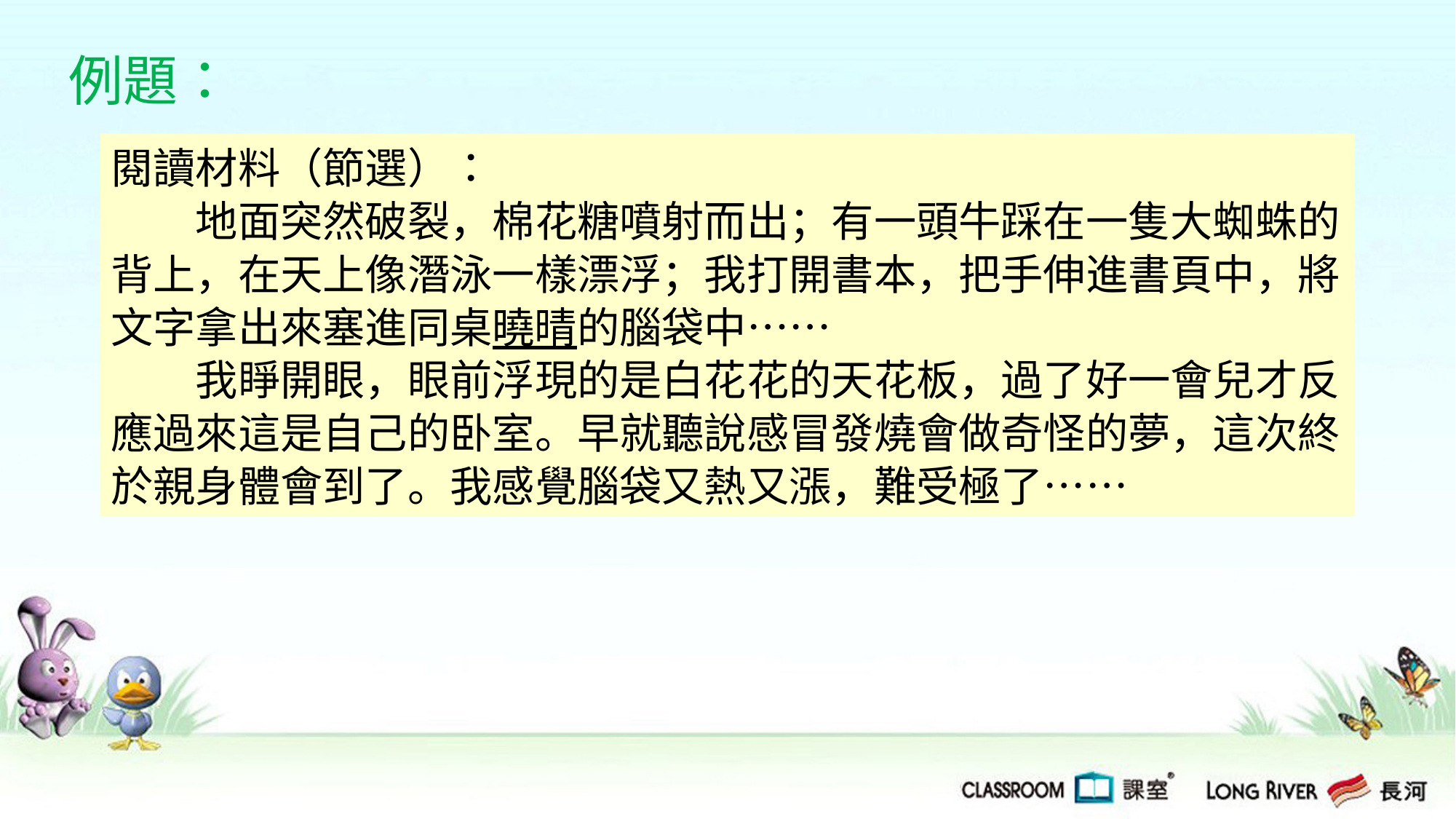

例題：
閱讀材料（節選）：
　　地面突然破裂，棉花糖噴射而出；有一頭牛踩在一隻大蜘蛛的背上，在天上像潛泳一樣漂浮；我打開書本，把手伸進書頁中，將文字拿出來塞進同桌曉晴的腦袋中……
　　我睜開眼，眼前浮現的是白花花的天花板，過了好一會兒才反應過來這是自己的卧室。早就聽說感冒發燒會做奇怪的夢，這次終於親身體會到了。我感覺腦袋又熱又漲，難受極了……